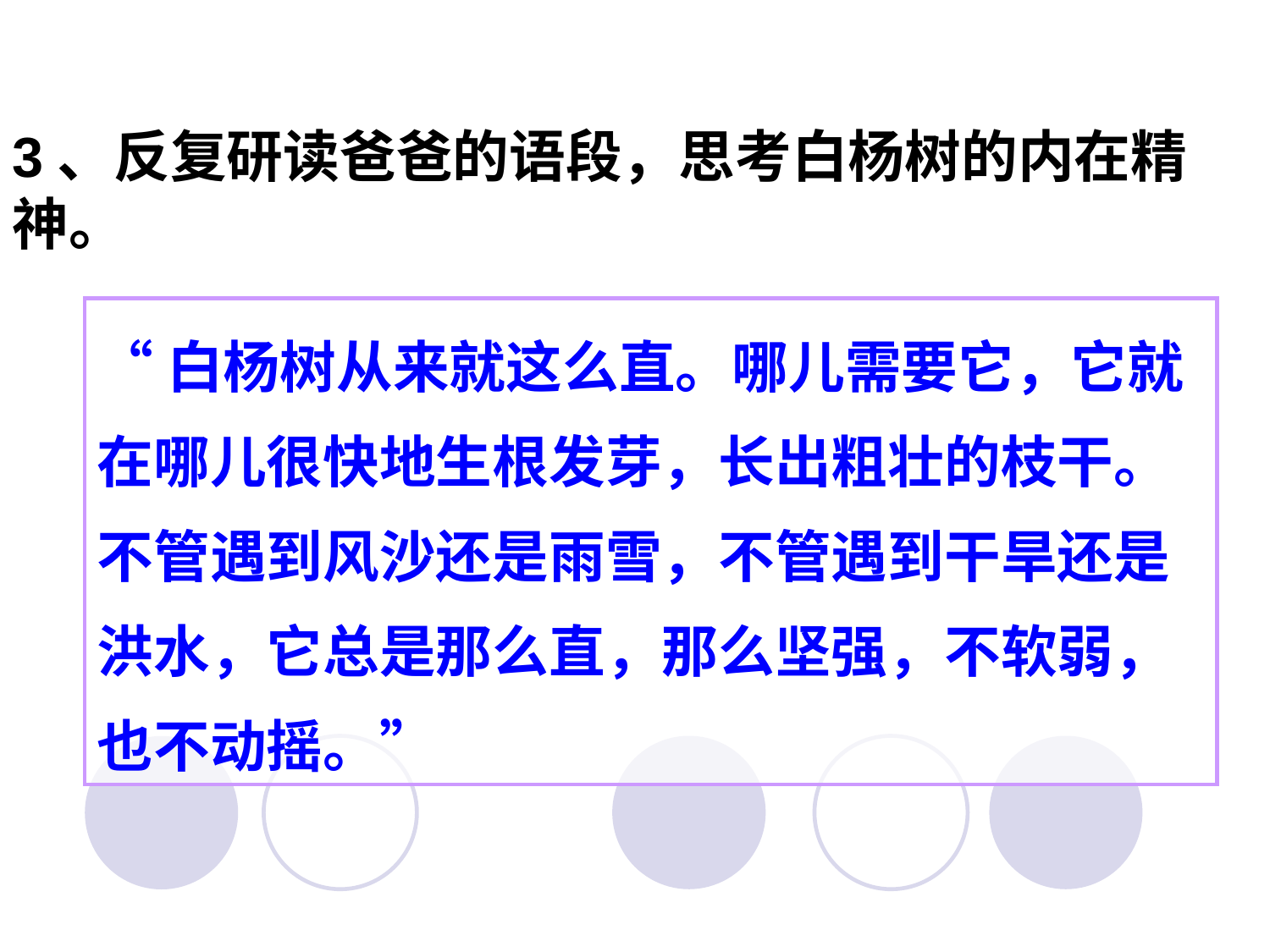

3、反复研读爸爸的语段，思考白杨树的内在精神。
“白杨树从来就这么直。哪儿需要它，它就在哪儿很快地生根发芽，长出粗壮的枝干。不管遇到风沙还是雨雪，不管遇到干旱还是洪水，它总是那么直，那么坚强，不软弱，也不动摇。”